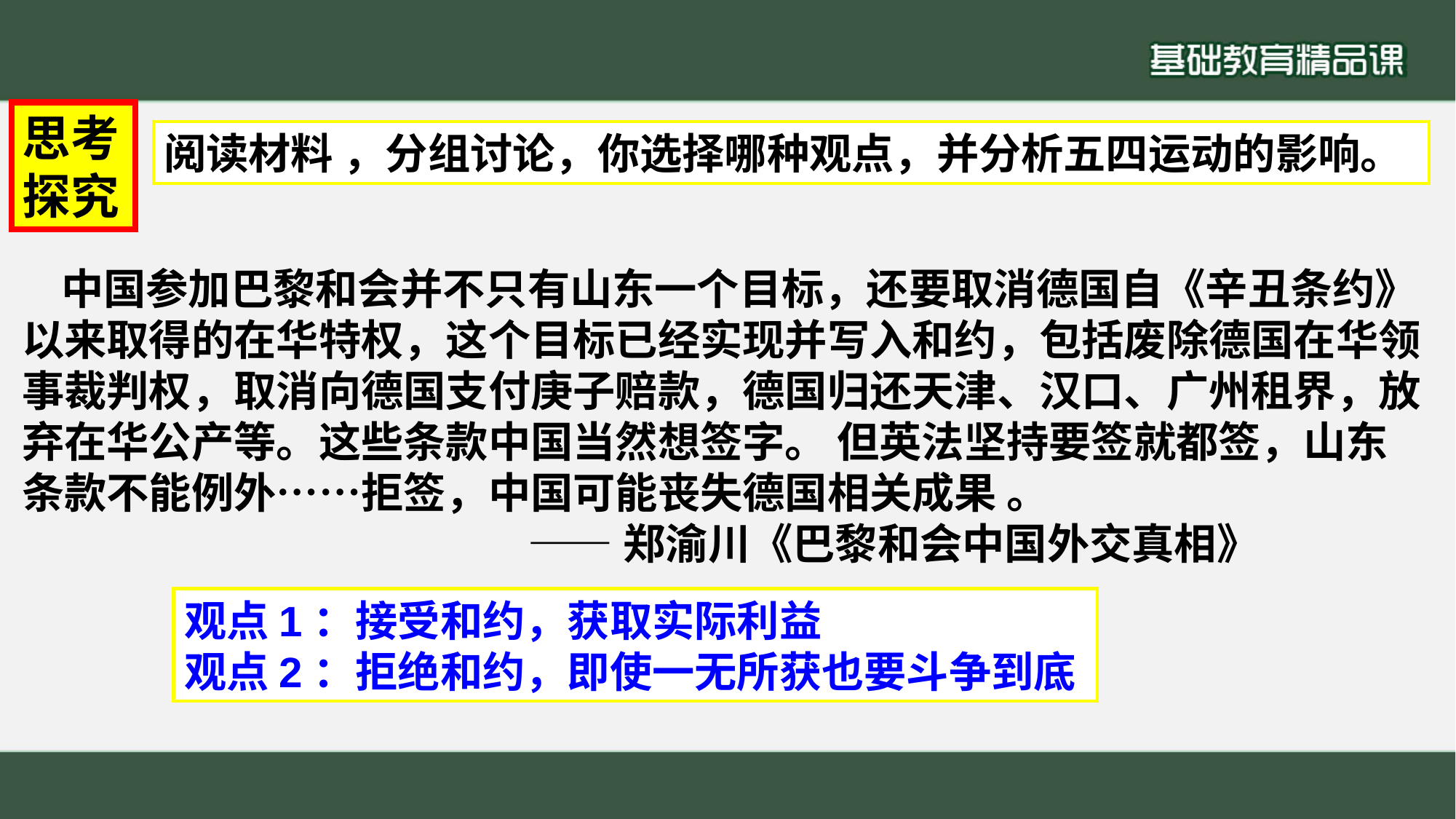

思考探究
阅读材料 ，分组讨论，你选择哪种观点，并分析五四运动的影响。
   中国参加巴黎和会并不只有山东一个目标，还要取消德国自《辛丑条约》
以来取得的在华特权，这个目标已经实现并写入和约，包括废除德国在华领
事裁判权，取消向德国支付庚子赔款，德国归还天津、汉口、广州租界，放
弃在华公产等。这些条款中国当然想签字。 但英法坚持要签就都签，山东
条款不能例外……拒签，中国可能丧失德国相关成果 。
                                 ——郑渝川《巴黎和会中国外交真相》
观点1：接受和约，获取实际利益
观点2：拒绝和约，即使一无所获也要斗争到底